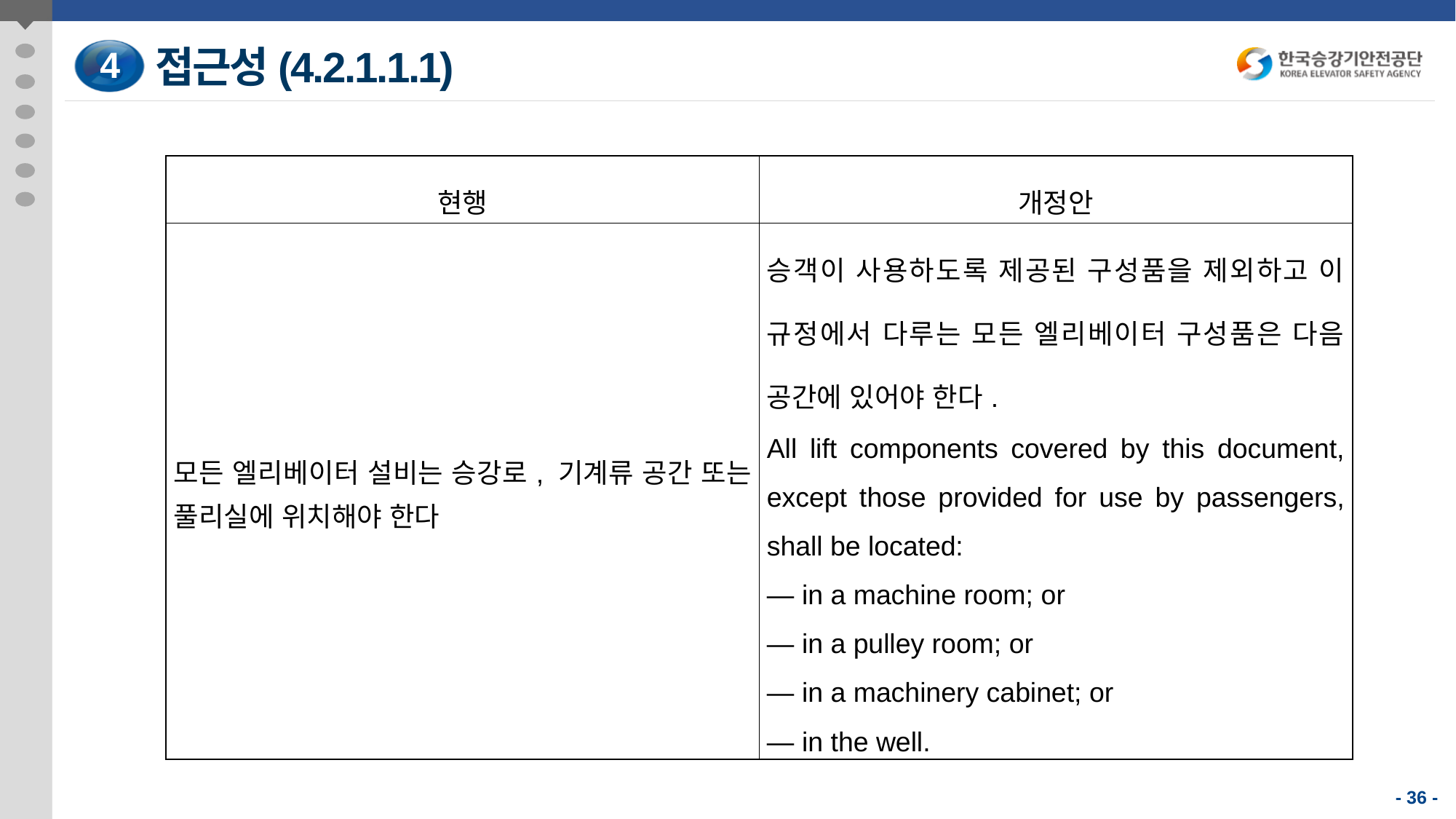

접근성(4.2.1.1.1)
4
| 현행 | 개정안 |
| --- | --- |
| 모든 엘리베이터 설비는 승강로, 기계류 공간 또는 풀리실에 위치해야 한다 | 승객이 사용하도록 제공된 구성품을 제외하고 이 규정에서 다루는 모든 엘리베이터 구성품은 다음 공간에 있어야 한다. All lift components covered by this document, except those provided for use by passengers, shall be located: — in a machine room; or — in a pulley room; or — in a machinery cabinet; or — in the well. |